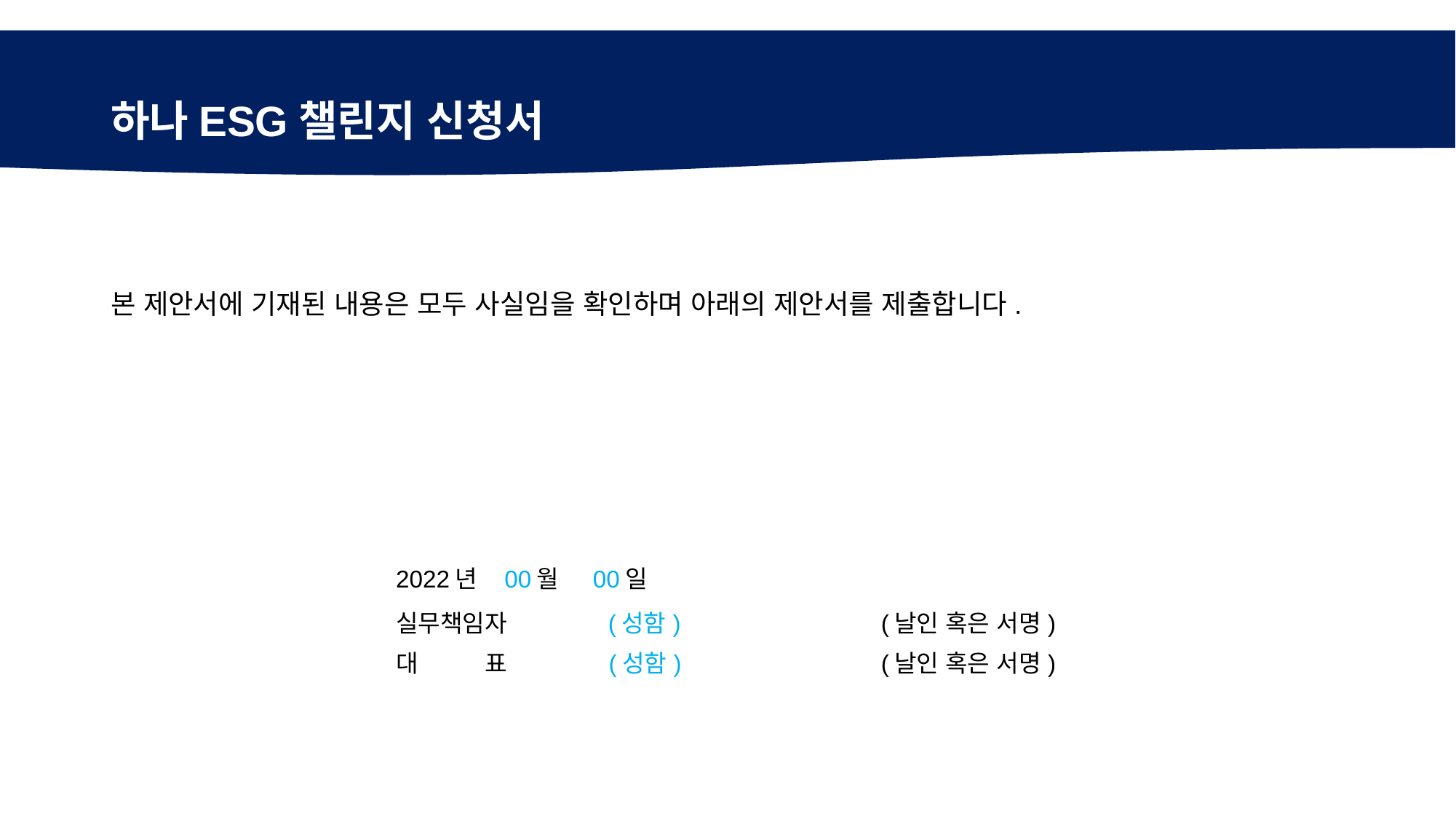

# 하나ESG챌린지 신청서
본 제안서에 기재된 내용은 모두 사실임을 확인하며 아래의 제안서를 제출합니다.
| 2022년 00월 00일 |  |
| --- | --- |
| 실무책임자 (성함) | (날인 혹은 서명) |
| 대 표 (성함) | (날인 혹은 서명) |